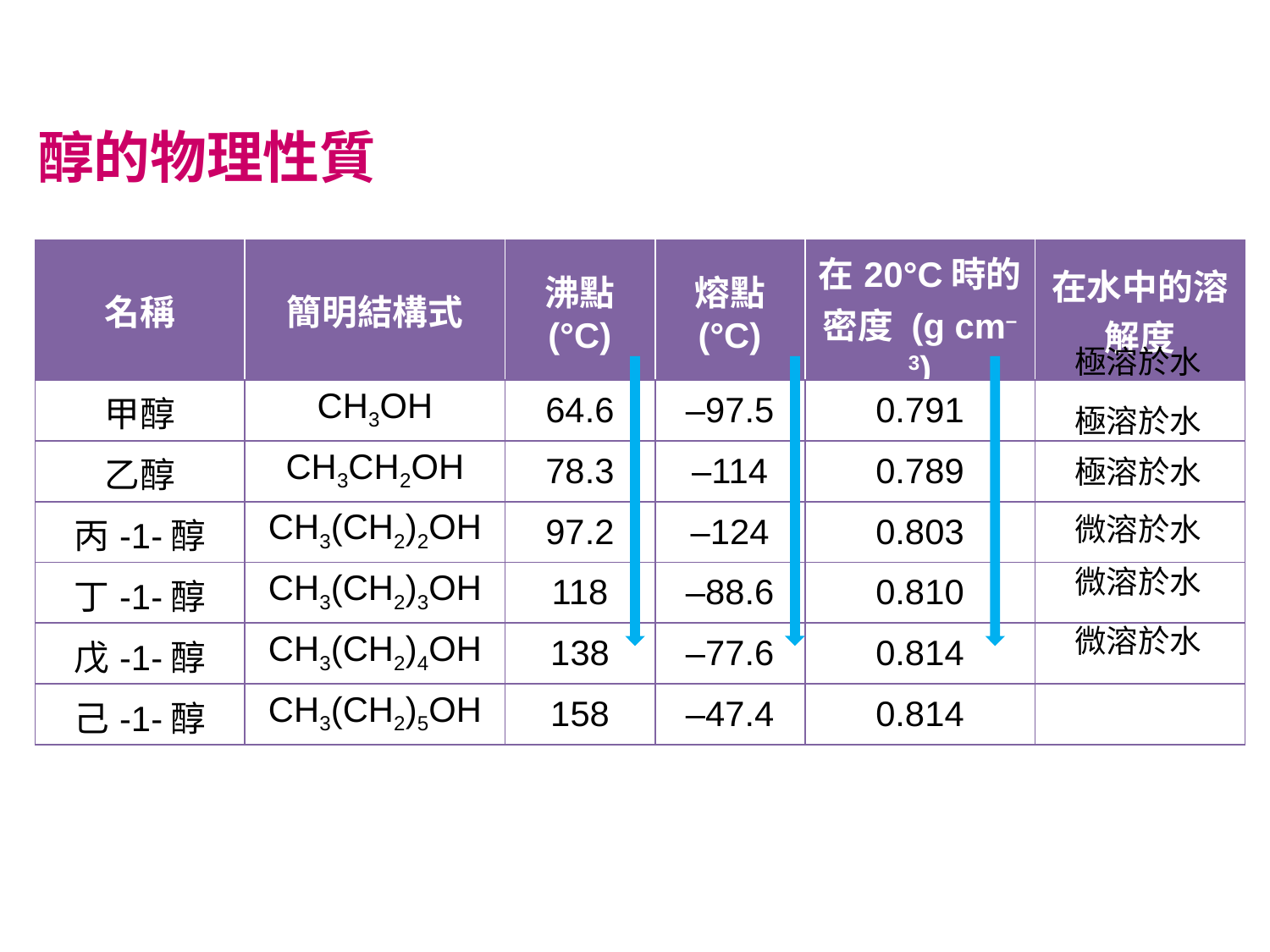

醇的物理性質
| 名稱 | 簡明結構式 | 沸點 (°C) | 熔點 (°C) | 在20°C時的密度 (g cm–3) | 在水中的溶解度 |
| --- | --- | --- | --- | --- | --- |
| 甲醇 | CH3OH | 64.6 | –97.5 | 0.791 |  |
| 乙醇 | CH3CH2OH | 78.3 | –114 | 0.789 |  |
| 丙-1-醇 | CH3(CH2)2OH | 97.2 | –124 | 0.803 |  |
| 丁-1-醇 | CH3(CH2)3OH | 118 | –88.6 | 0.810 |  |
| 戊-1-醇 | CH3(CH2)4OH | 138 | –77.6 | 0.814 |  |
| 己-1-醇 | CH3(CH2)5OH | 158 | –47.4 | 0.814 |  |
極溶於水

極溶於水
極溶於水
微溶於水
微溶於水
微溶於水